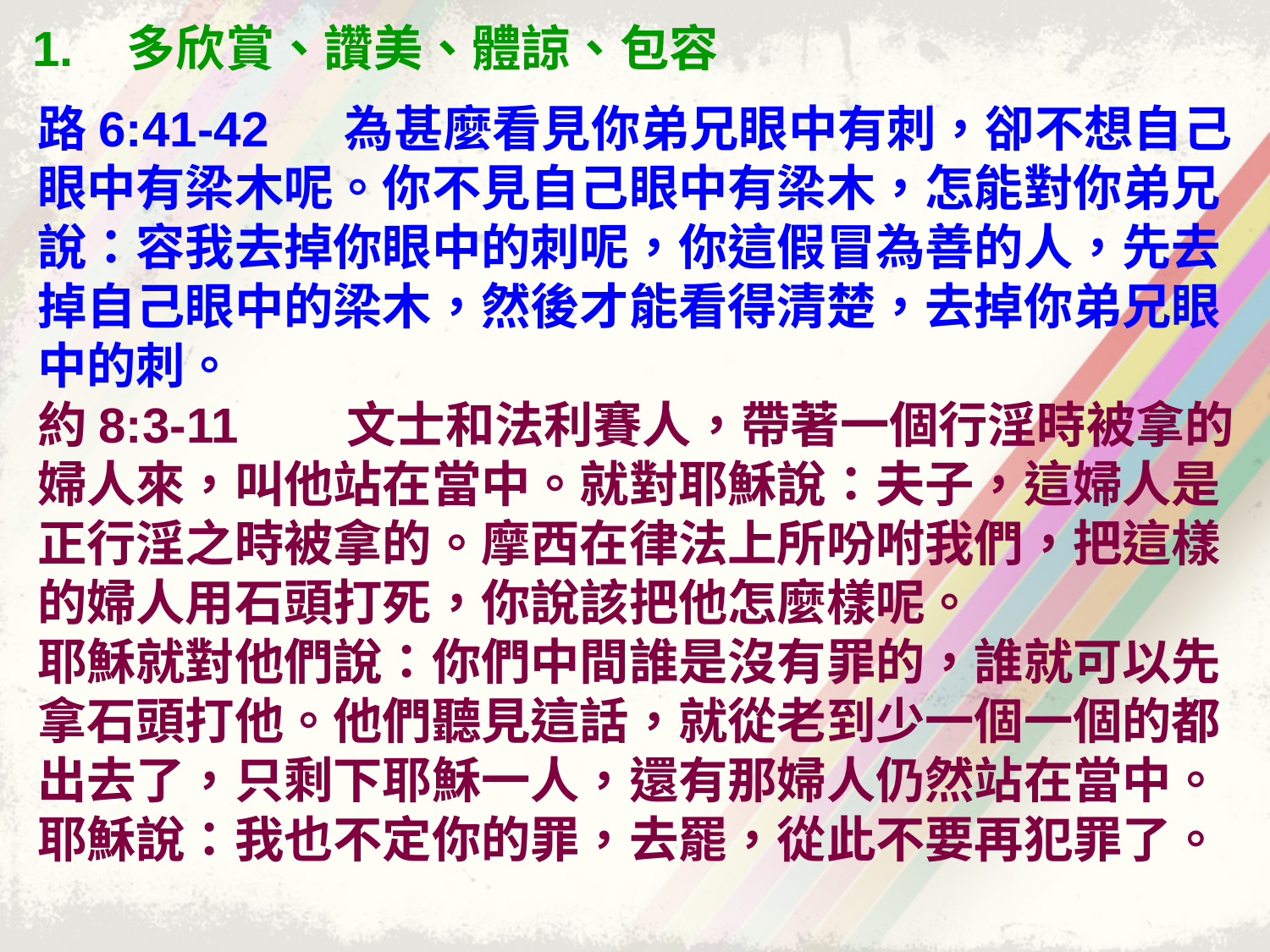

1.   多欣賞、讚美、體諒、包容
路6:41-42	   為甚麼看見你弟兄眼中有刺，卻不想自己眼中有梁木呢。你不見自己眼中有梁木，怎能對你弟兄說：容我去掉你眼中的刺呢，你這假冒為善的人，先去掉自己眼中的梁木，然後才能看得清楚，去掉你弟兄眼中的刺。
約8:3-11       文士和法利賽人，帶著一個行淫時被拿的婦人來，叫他站在當中。就對耶穌說：夫子，這婦人是正行淫之時被拿的。摩西在律法上所吩咐我們，把這樣的婦人用石頭打死，你說該把他怎麼樣呢。
耶穌就對他們說：你們中間誰是沒有罪的，誰就可以先拿石頭打他。他們聽見這話，就從老到少一個一個的都出去了，只剩下耶穌一人，還有那婦人仍然站在當中。耶穌說：我也不定你的罪，去罷，從此不要再犯罪了。